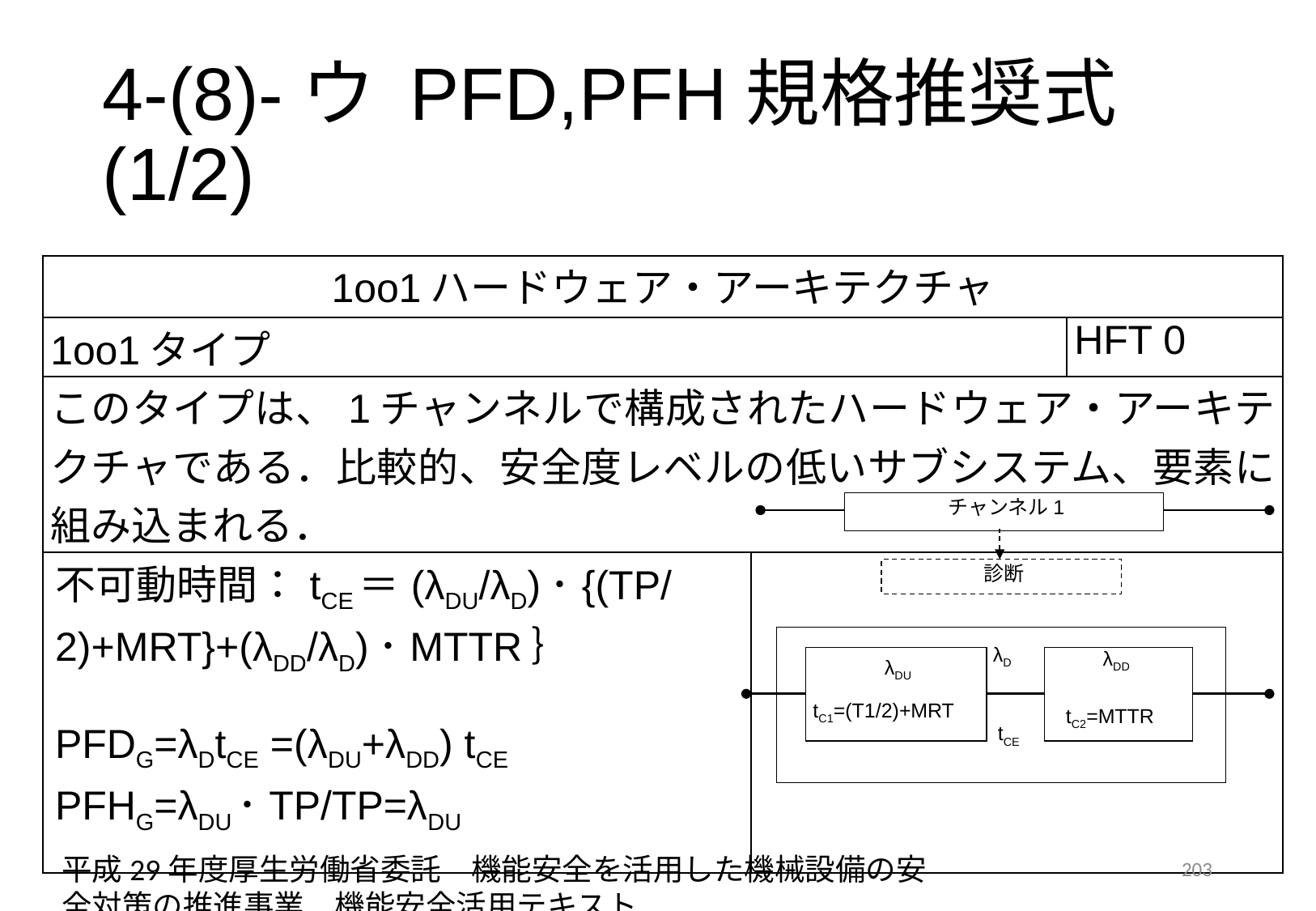

# 4-(8)-ウ PFD,PFH規格推奨式(1/2)
| 1oo1ハードウェア・アーキテクチャ |  |  |
| --- | --- | --- |
| 1oo1タイプ |  | HFT 0 |
| このタイプは、1チャンネルで構成されたハードウェア・アーキテクチャである．比較的、安全度レベルの低いサブシステム、要素に組み込まれる． |  |  |
| 不可動時間：tCE＝(λDU/λD)･{(TP/2)+MRT}+(λDD/λD)･MTTR｝ PFDG=λDtCE =(λDU+λDD) tCE PFHG=λDU･TP/TP=λDU |  |  |
|  |
| --- |
チャンネル1
診断

λD
λDD

λDU
tC1=(T1/2)+MRT
tC2=MTTR
tCE
平成29年度厚生労働省委託　機能安全を活用した機械設備の安全対策の推進事業　機能安全活用テキスト
203